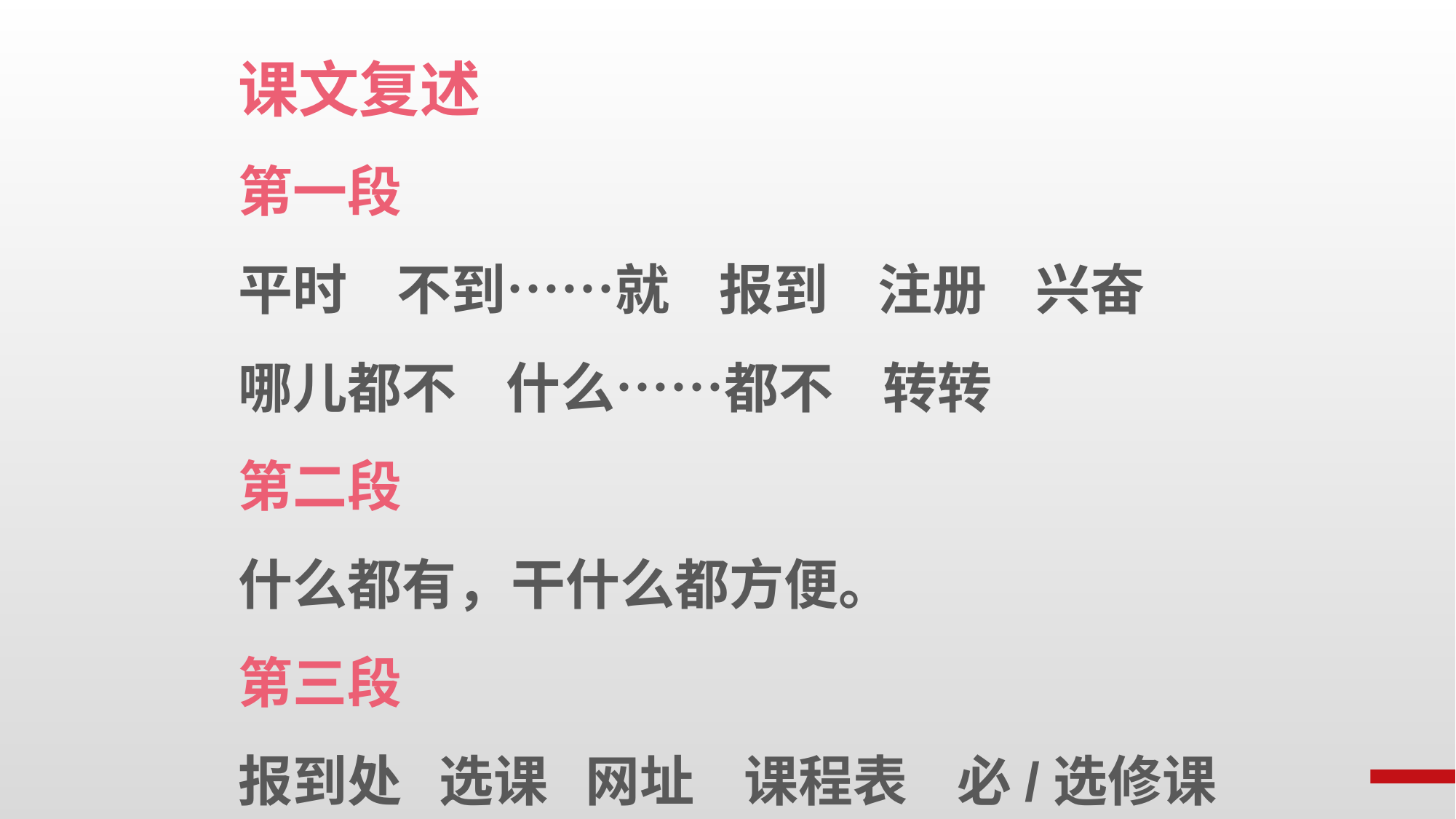

课文复述
第一段
平时    不到……就    报到    注册    兴奋
哪儿都不    什么……都不    转转
第二段
什么都有，干什么都方便。
第三段
报到处   选课   网址    课程表    必/选修课